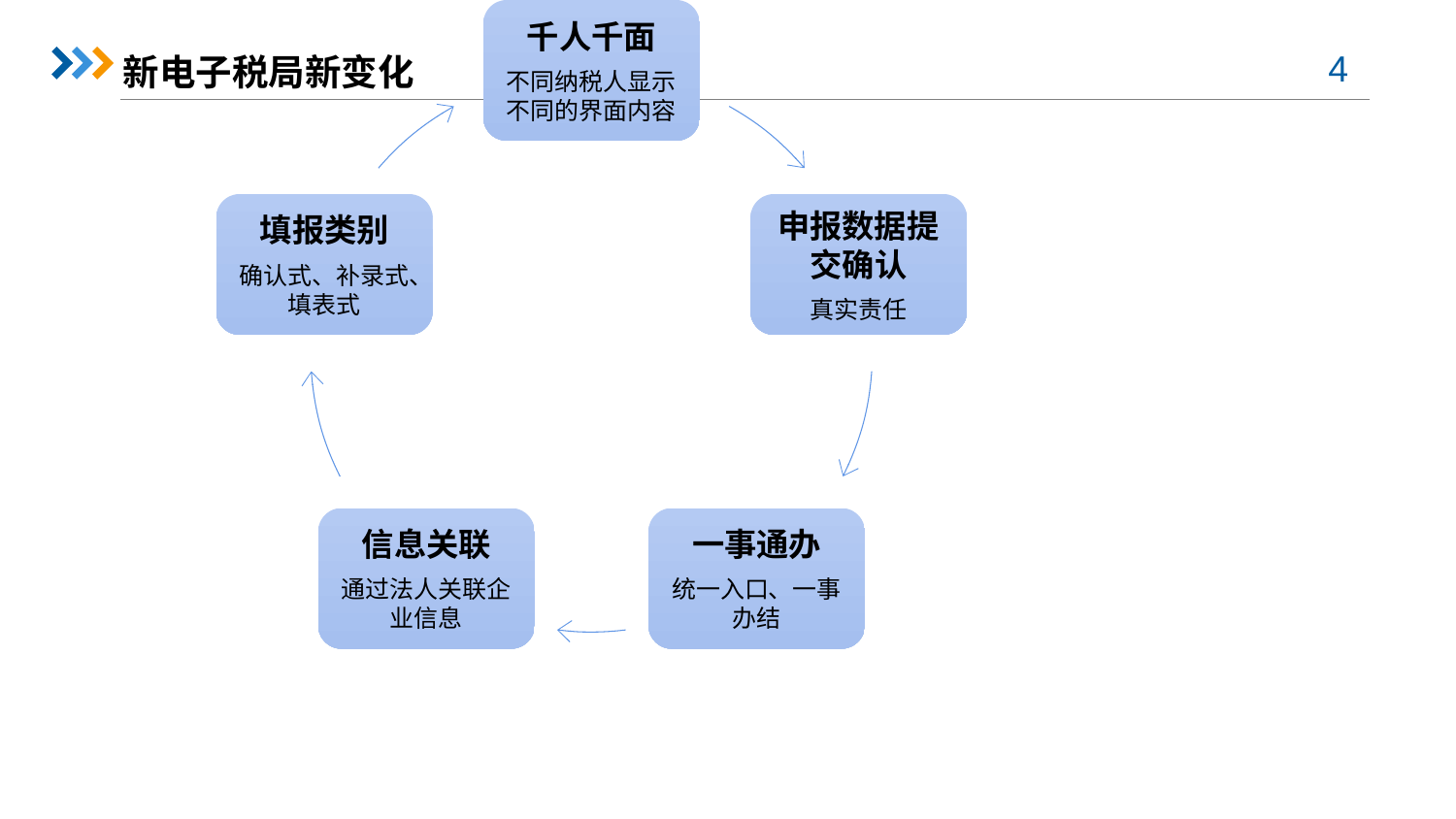

新电子税局新变化
千人千面
不同纳税人显示不同的界面内容
申报数据提交确认
真实责任
一事通办
统一入口、一事办结
信息关联
通过法人关联企业信息
填报类别
确认式、补录式、填表式